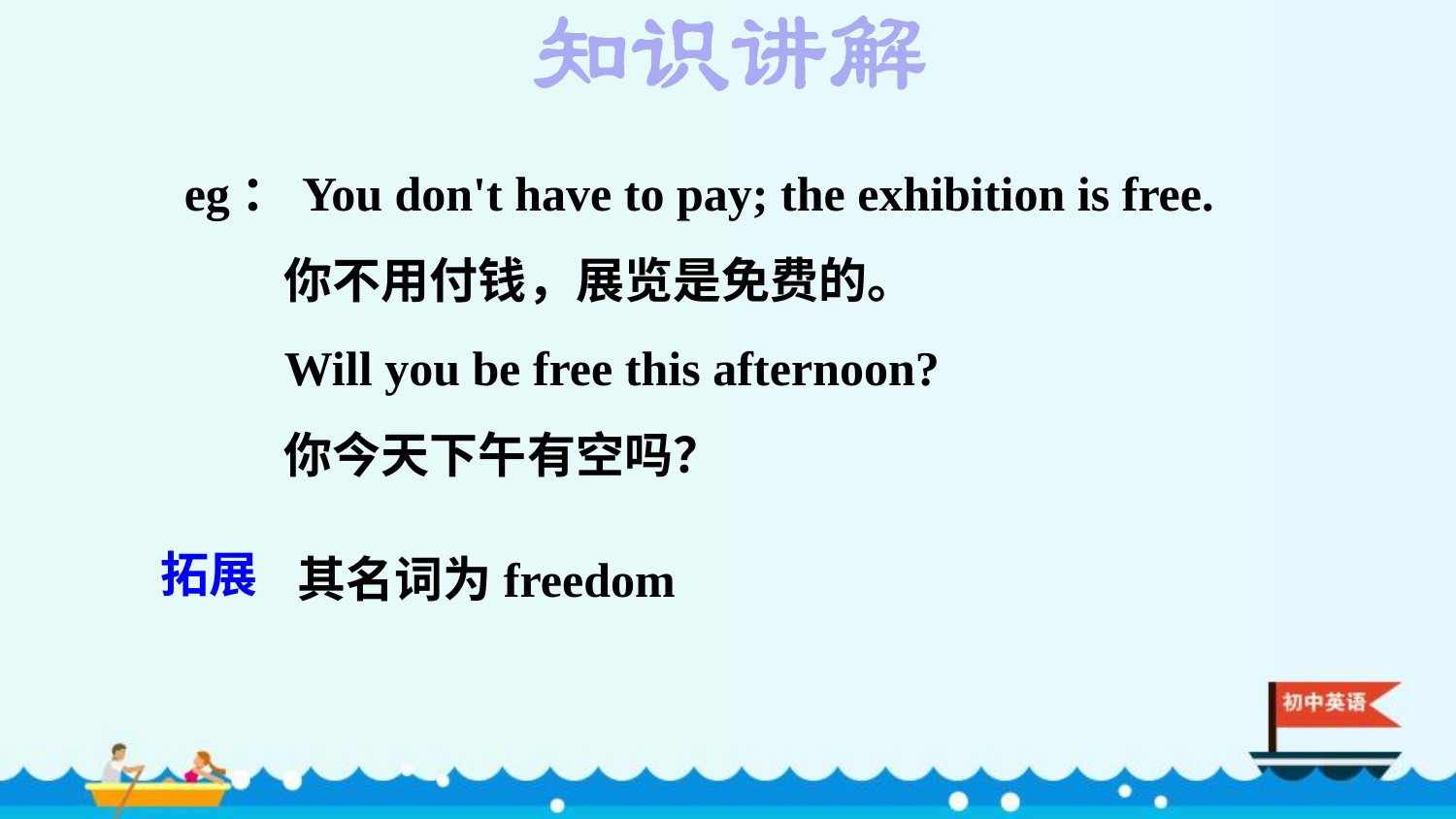

eg：You don't have to pay; the exhibition is free.
你不用付钱，展览是免费的。
Will you be free this afternoon?
你今天下午有空吗？
其名词为freedom
拓展